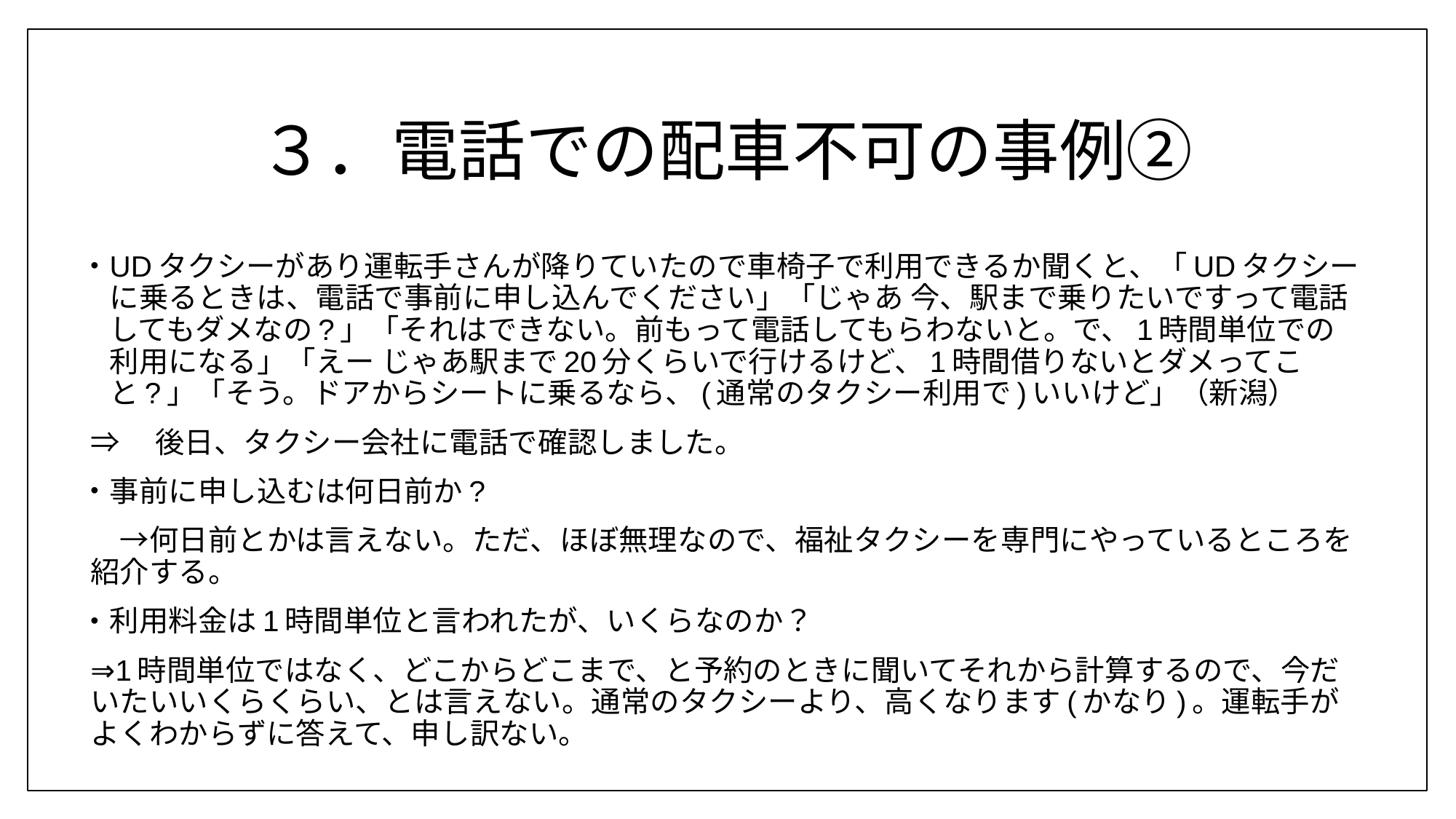

# ３．電話での配車不可の事例②
UDタクシーがあり運転手さんが降りていたので車椅子で利用できるか聞くと、「UDタクシーに乗るときは、電話で事前に申し込んでください」「じゃあ 今、駅まで乗りたいですって電話してもダメなの?」「それはできない。前もって電話してもらわないと。で、1時間単位での利用になる」「えー じゃあ駅まで20分くらいで行けるけど、1時間借りないとダメってこと?」「そう。ドアからシートに乗るなら、(通常のタクシー利用で)いいけど」（新潟）
⇒　後日、タクシー会社に電話で確認しました。
事前に申し込むは何日前か?
　→何日前とかは言えない。ただ、ほぼ無理なので、福祉タクシーを専門にやっているところを紹介する。
利用料金は1時間単位と言われたが、いくらなのか？
⇒1時間単位ではなく、どこからどこまで、と予約のときに聞いてそれから計算するので、今だいたいいくらくらい、とは言えない。通常のタクシーより、高くなります(かなり)。運転手がよくわからずに答えて、申し訳ない。